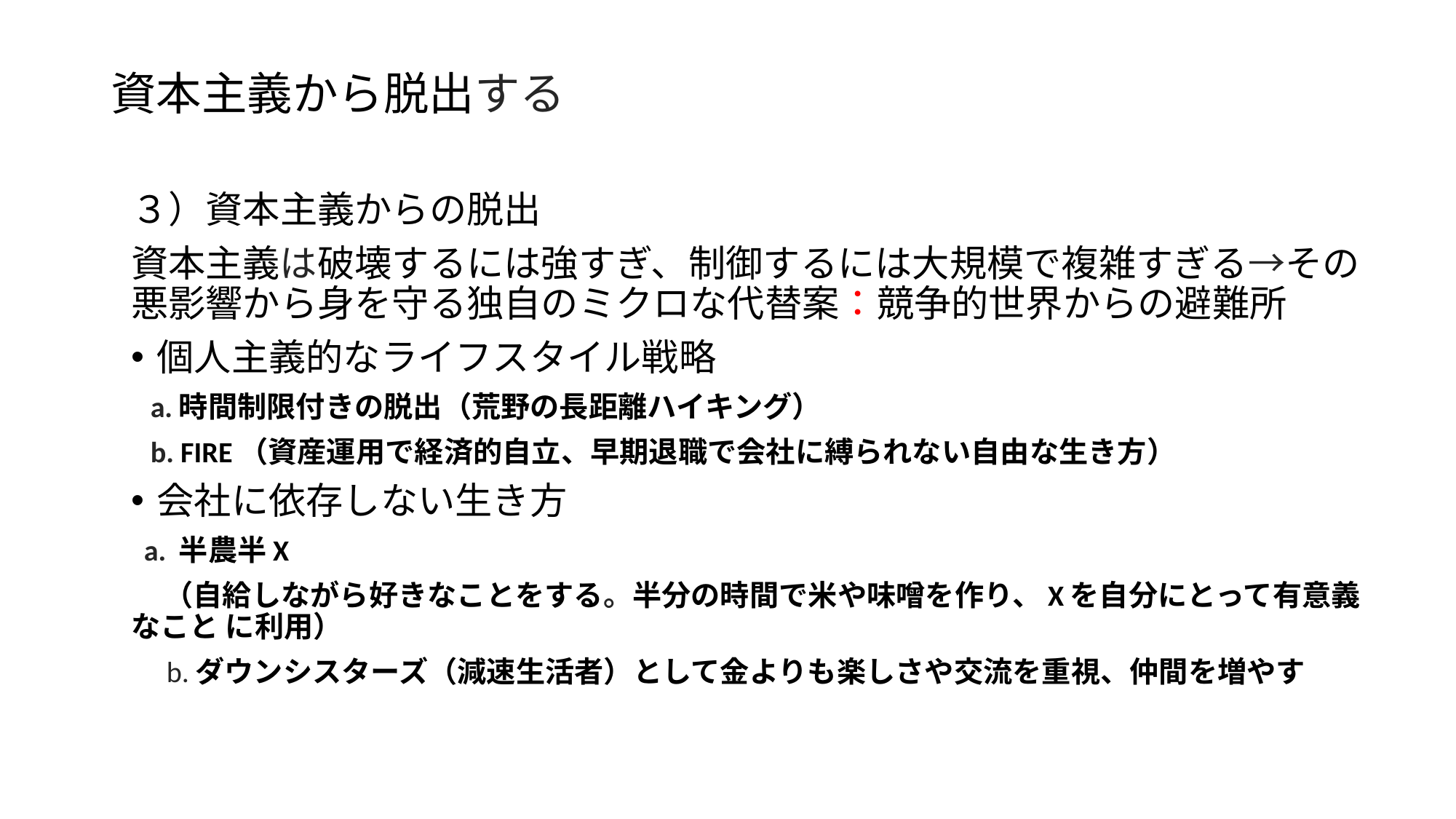

# 資本主義から脱出する
３）資本主義からの脱出
資本主義は破壊するには強すぎ、制御するには大規模で複雑すぎる→その悪影響から身を守る独自のミクロな代替案：競争的世界からの避難所
個人主義的なライフスタイル戦略
   a.時間制限付きの脱出（荒野の長距離ハイキング）
   b. FIRE（資産運用で経済的自立、早期退職で会社に縛られない自由な生き方）
会社に依存しない生き方
  a. 半農半X
    （自給しながら好きなことをする。半分の時間で米や味噌を作り、Xを自分にとって有意義なこと に利用）
　b.ダウンシスターズ（減速生活者）として金よりも楽しさや交流を重視、仲間を増やす